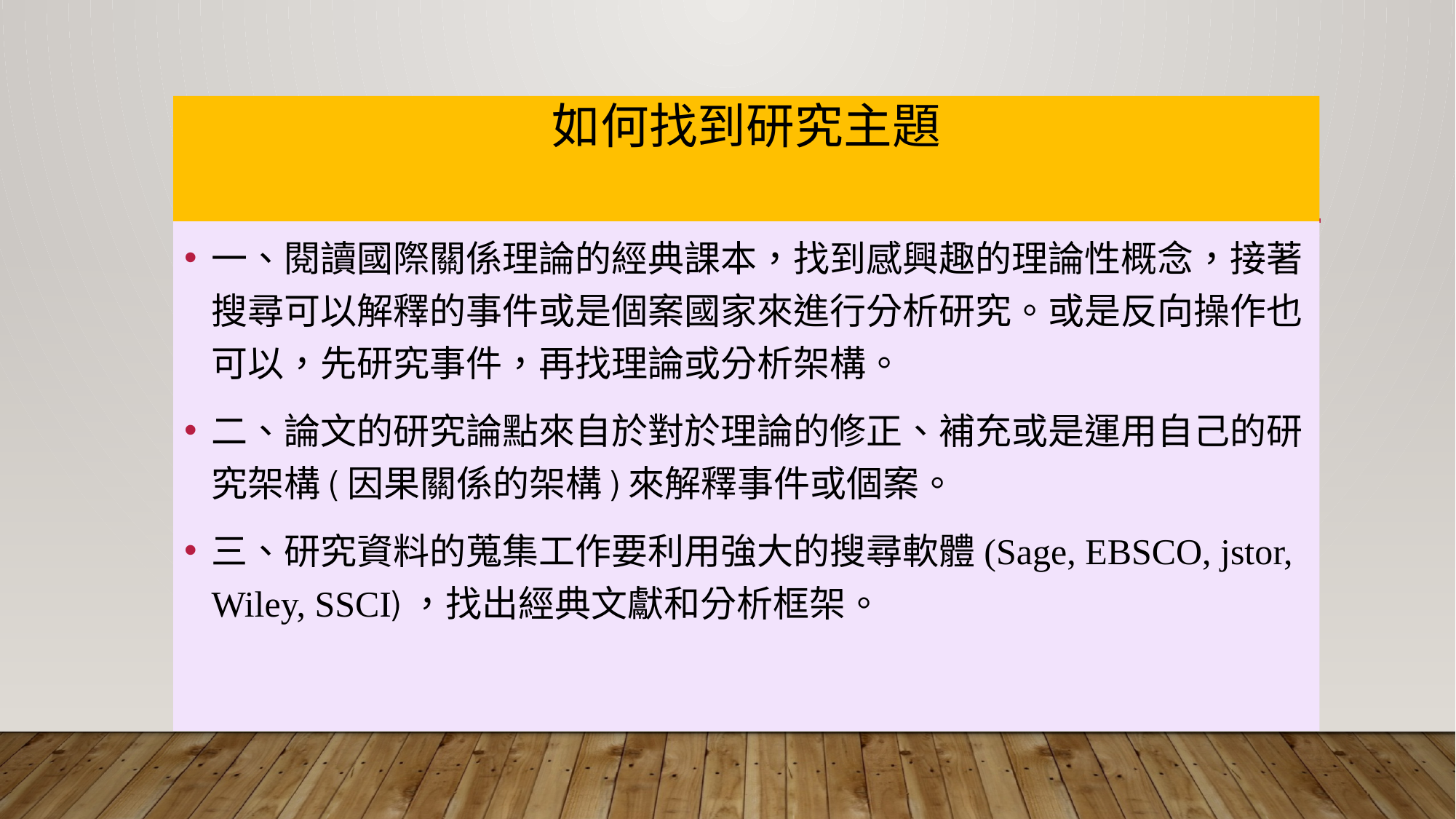

# 如何找到研究主題
一、閱讀國際關係理論的經典課本，找到感興趣的理論性概念，接著搜尋可以解釋的事件或是個案國家來進行分析研究。或是反向操作也可以，先研究事件，再找理論或分析架構。
二、論文的研究論點來自於對於理論的修正、補充或是運用自己的研究架構(因果關係的架構)來解釋事件或個案。
三、研究資料的蒐集工作要利用強大的搜尋軟體(Sage, EBSCO, jstor,  Wiley, SSCI)，找出經典文獻和分析框架。